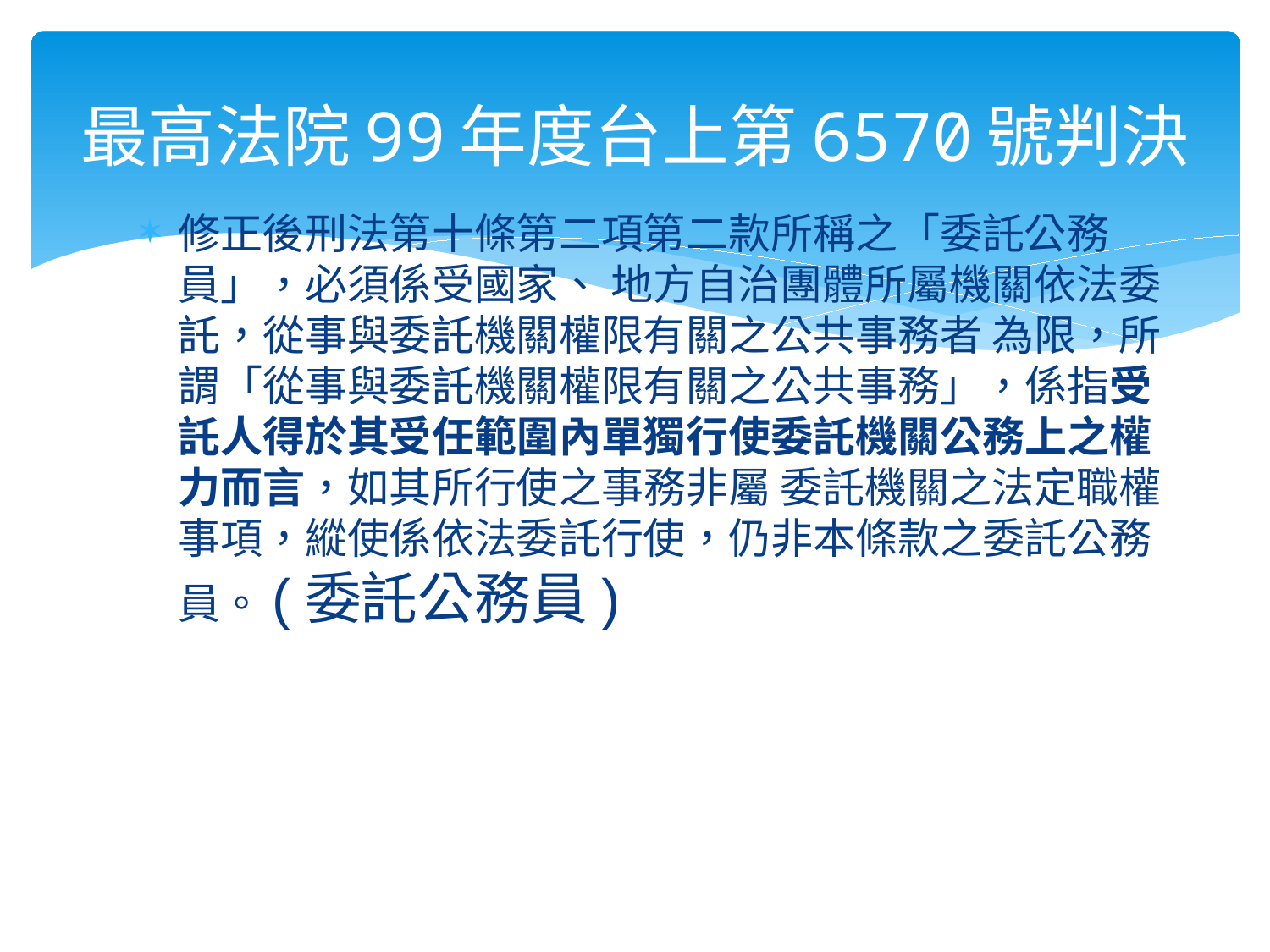

# 最高法院99年度台上第6570號判決
修正後刑法第十條第二項第二款所稱之「委託公務員」，必須係受國家、 地方自治團體所屬機關依法委託，從事與委託機關權限有關之公共事務者 為限，所謂「從事與委託機關權限有關之公共事務」，係指受託人得於其受任範圍內單獨行使委託機關公務上之權力而言，如其所行使之事務非屬 委託機關之法定職權事項，縱使係依法委託行使，仍非本條款之委託公務員。(委託公務員)